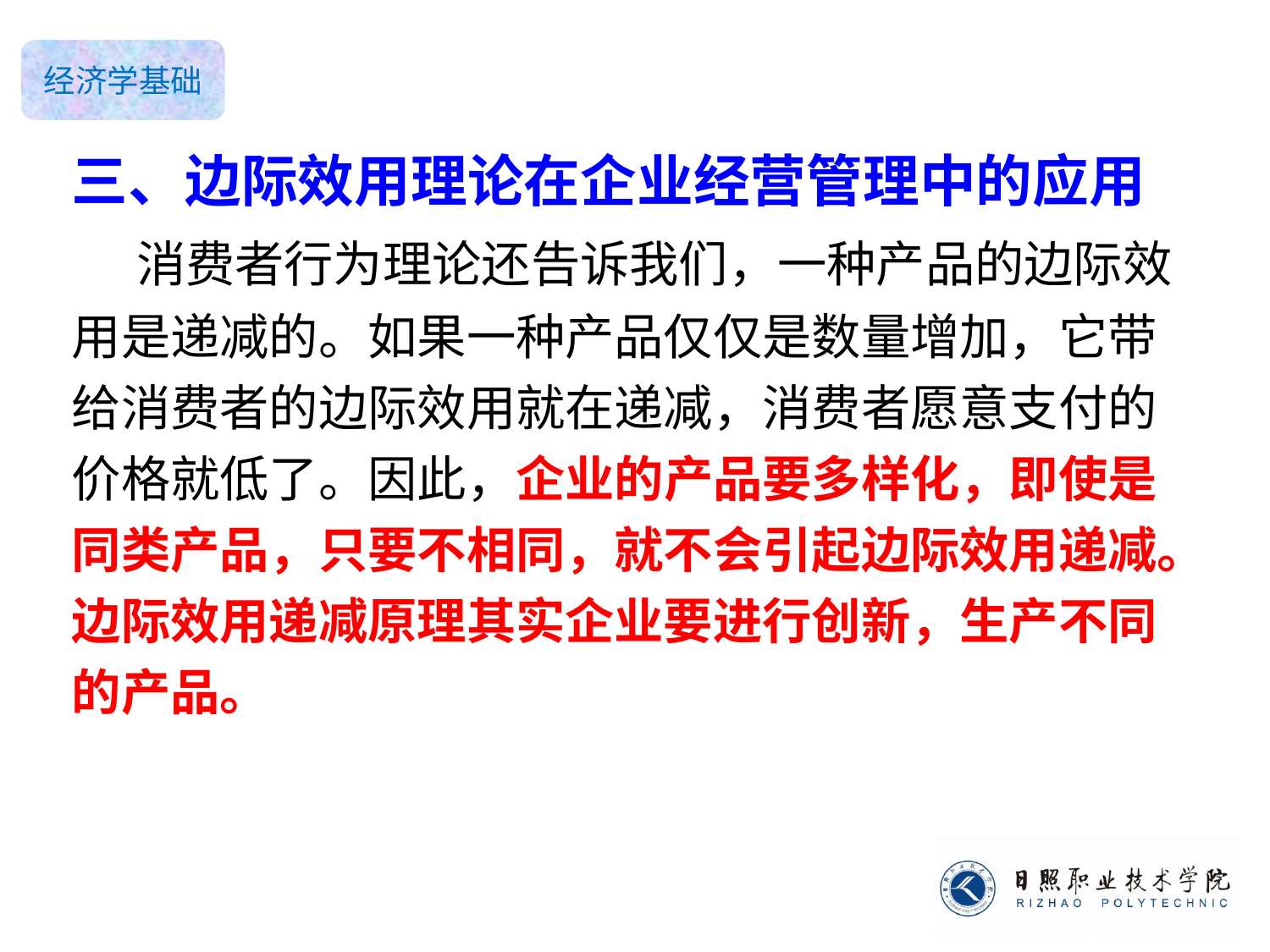

三、边际效用理论在企业经营管理中的应用
    消费者行为理论还告诉我们，一种产品的边际效用是递减的。如果一种产品仅仅是数量增加，它带给消费者的边际效用就在递减，消费者愿意支付的价格就低了。因此，企业的产品要多样化，即使是同类产品，只要不相同，就不会引起边际效用递减。边际效用递减原理其实企业要进行创新，生产不同的产品。
日照职业技术学院
《经济学基础》